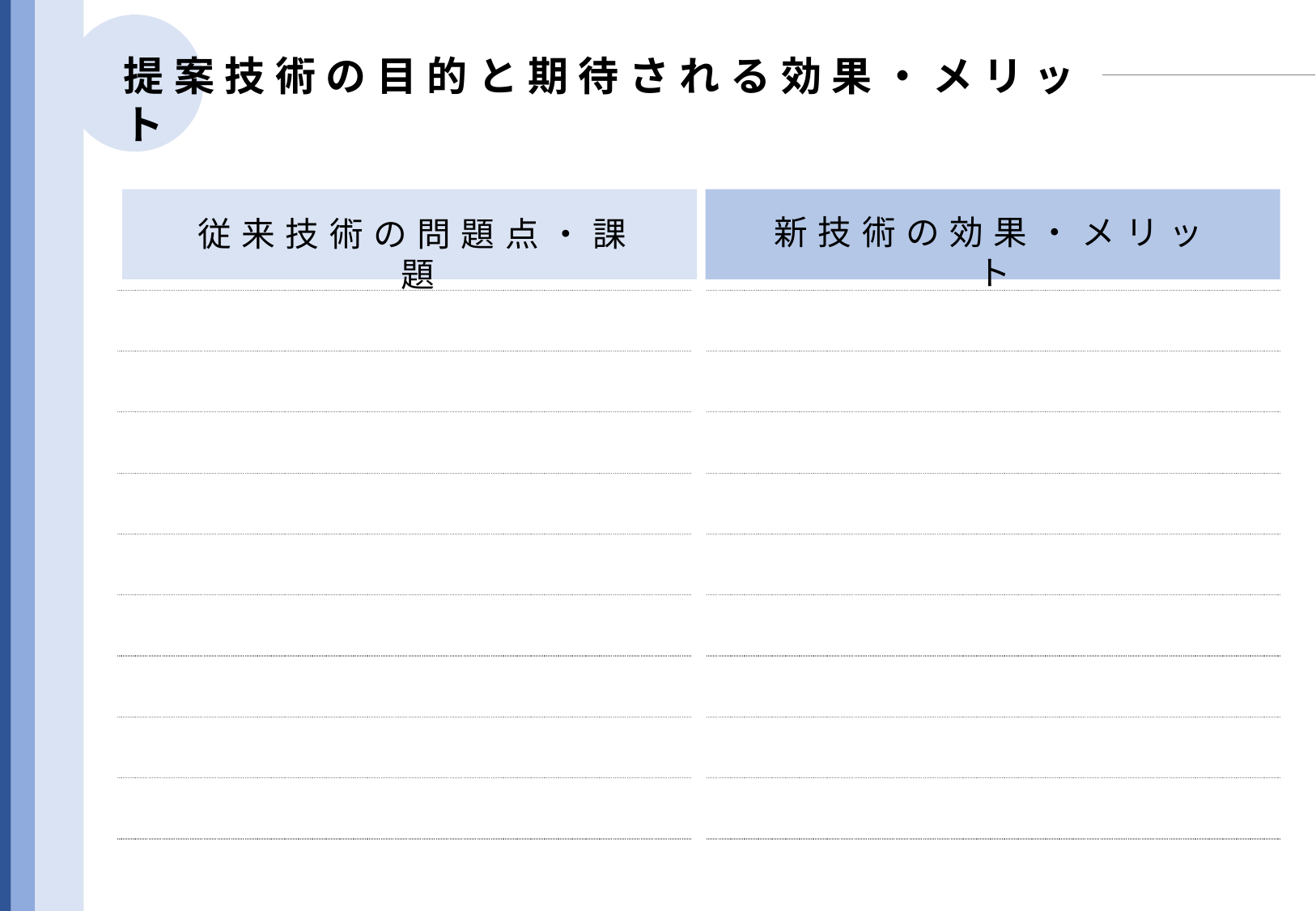

提案技術の目的と期待される効果・メリット

新技術の効果・メリット
従来技術の問題点・課題